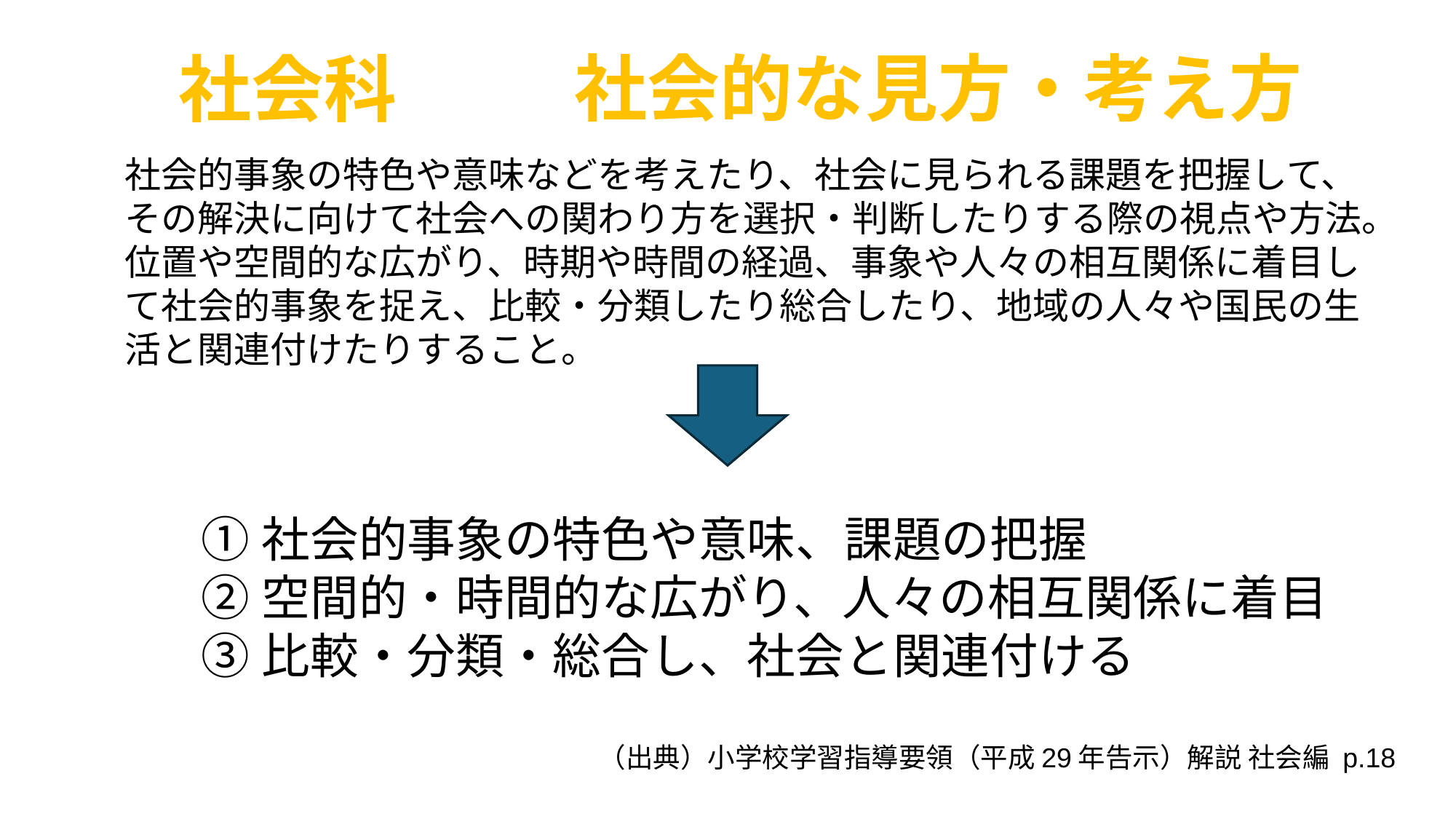

社会的な見方・考え方
社会科
社会的事象の特色や意味などを考えたり、社会に見られる課題を把握して、その解決に向けて社会への関わり方を選択・判断したりする際の視点や方法。位置や空間的な広がり、時期や時間の経過、事象や人々の相互関係に着目して社会的事象を捉え、比較・分類したり総合したり、地域の人々や国民の生活と関連付けたりすること。

①社会的事象の特色や意味、課題の把握
②空間的・時間的な広がり、人々の相互関係に着目
③比較・分類・総合し、社会と関連付ける
（出典）小学校学習指導要領（平成29年告示）解説 社会編 p.18